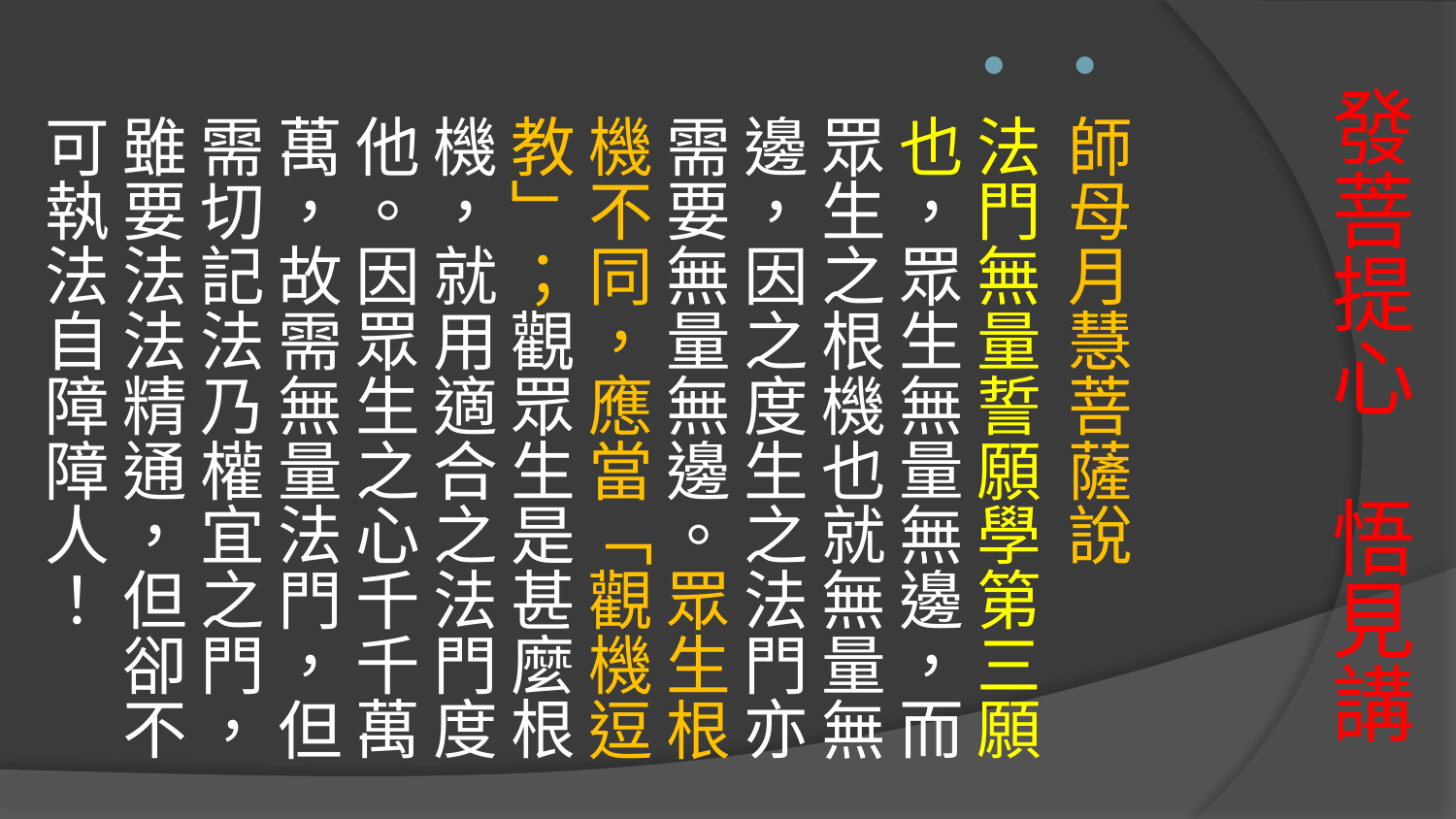

師母月慧菩薩說
法門無量誓願學第三願也，眾生無量無邊，而眾生之根機也就無量無邊，因之度生之法門亦需要無量無邊。眾生根機不同，應當「觀機逗教」；觀眾生是甚麼根機，就用適合之法門度他。因眾生之心千千萬萬，故需無量法門，但需切記法乃權宜之門，雖要法法精通，但卻不可執法自障障人！
# 發菩提心    悟見講